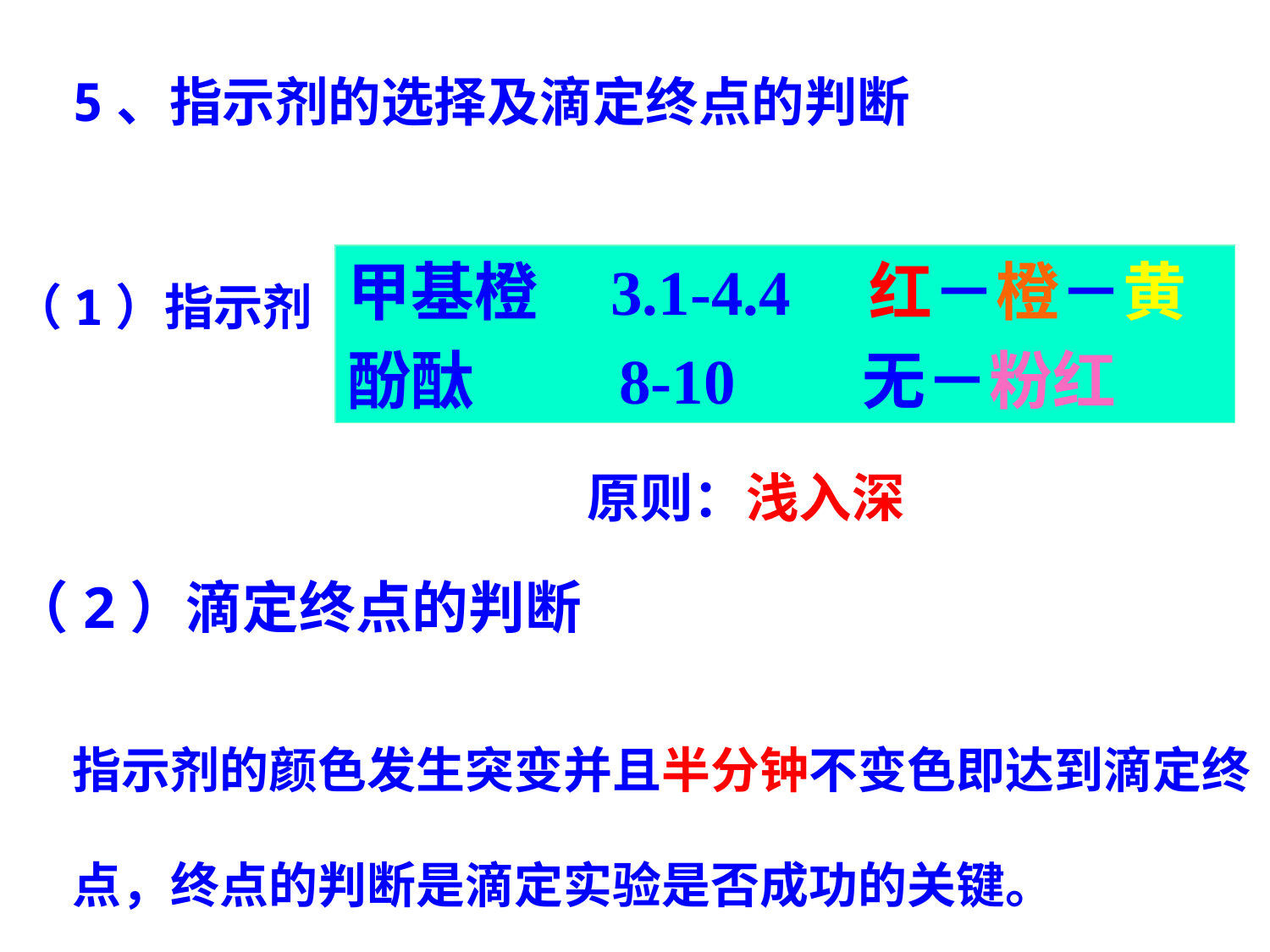

# 5、指示剂的选择及滴定终点的判断
甲基橙    3.1-4.4    红－橙－黄
酚酞         8-10       无－粉红
（1）指示剂
原则：浅入深
（2）滴定终点的判断
指示剂的颜色发生突变并且半分钟不变色即达到滴定终点，终点的判断是滴定实验是否成功的关键。